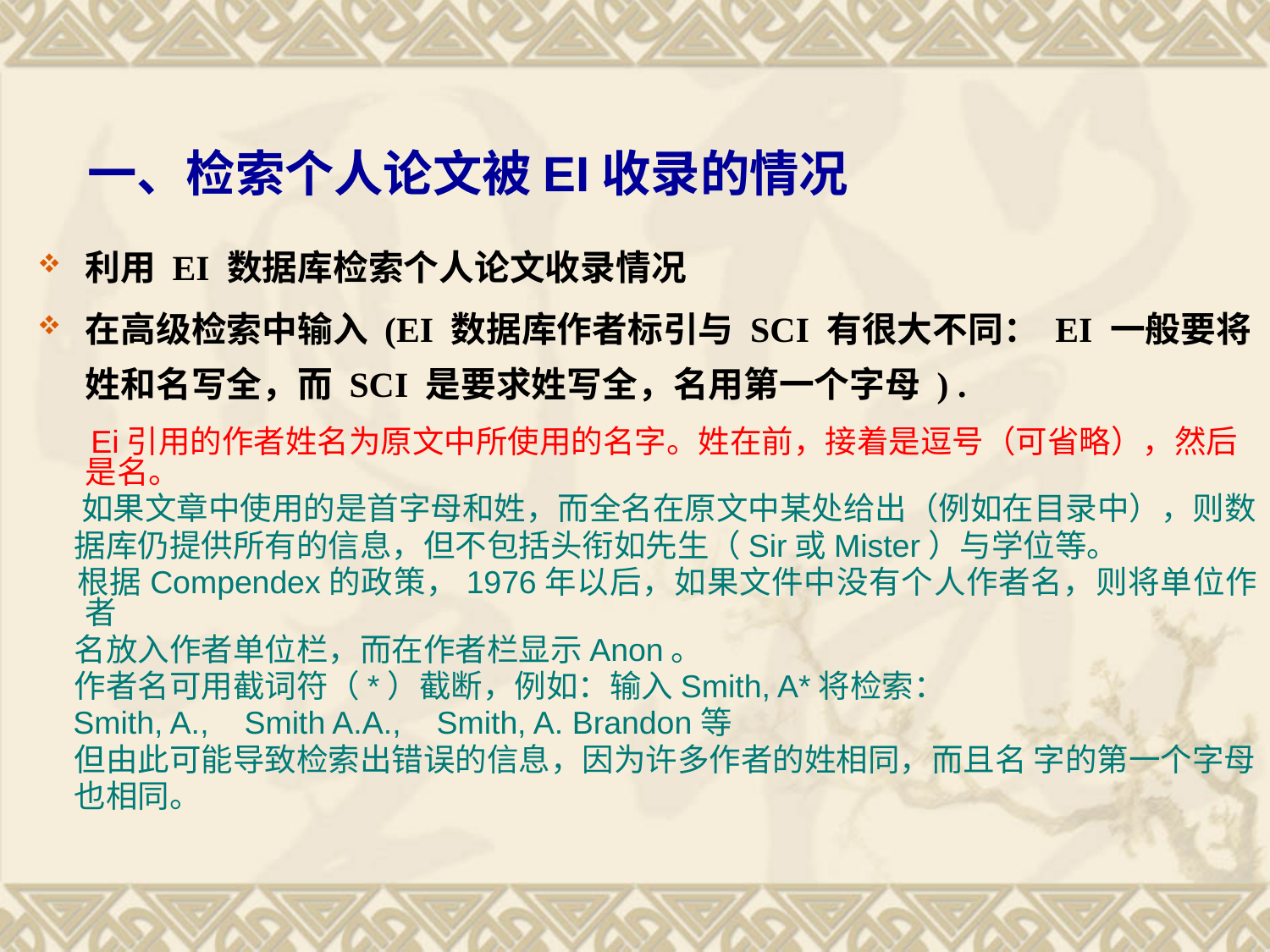

# 一、检索个人论文被EI收录的情况
利用 EI 数据库检索个人论文收录情况
在高级检索中输入 (EI 数据库作者标引与 SCI 有很大不同： EI 一般要将姓和名写全，而 SCI 是要求姓写全，名用第一个字母 ) .
      Ei引用的作者姓名为原文中所使用的名字。姓在前，接着是逗号（可省略），然后是名。
     如果文章中使用的是首字母和姓，而全名在原文中某处给出（例如在目录中），则数
    据库仍提供所有的信息，但不包括头衔如先生（Sir或Mister）与学位等。
    根据Compendex的政策，1976年以后，如果文件中没有个人作者名，则将单位作者
    名放入作者单位栏，而在作者栏显示Anon。
    作者名可用截词符（*）截断，例如：输入Smith, A*将检索：
    Smith, A.,    Smith A.A.,    Smith, A. Brandon等
    但由此可能导致检索出错误的信息，因为许多作者的姓相同，而且名 字的第一个字母
    也相同。